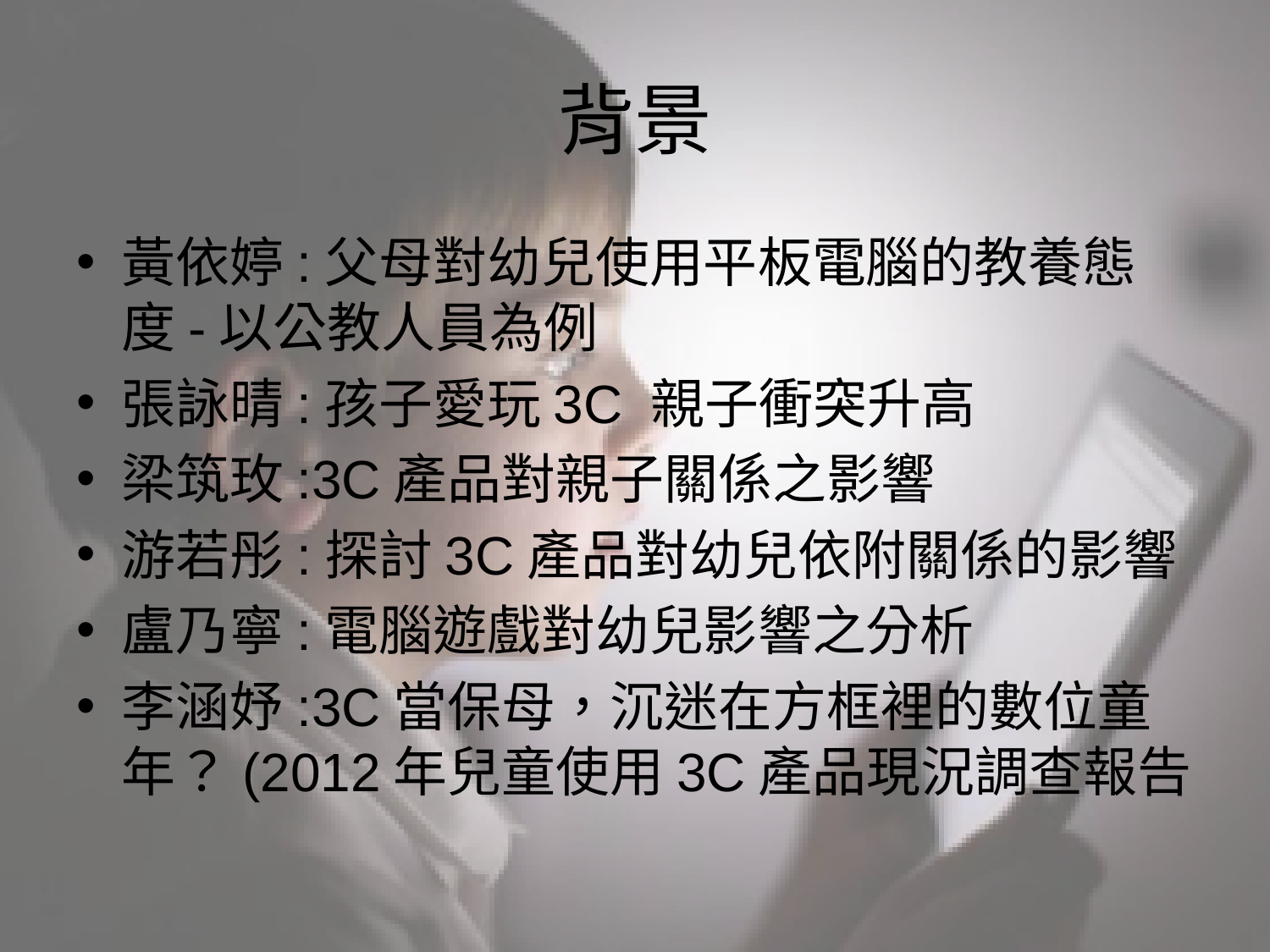

# 背景
黃依婷:父母對幼兒使用平板電腦的教養態度-以公教人員為例
張詠晴:孩子愛玩3C 親子衝突升高
梁筑玫:3C產品對親子關係之影響
游若彤:探討3C產品對幼兒依附關係的影響
盧乃寧:電腦遊戲對幼兒影響之分析
李涵妤:3C當保母，沉迷在方框裡的數位童年？(2012年兒童使用3C產品現況調查報告